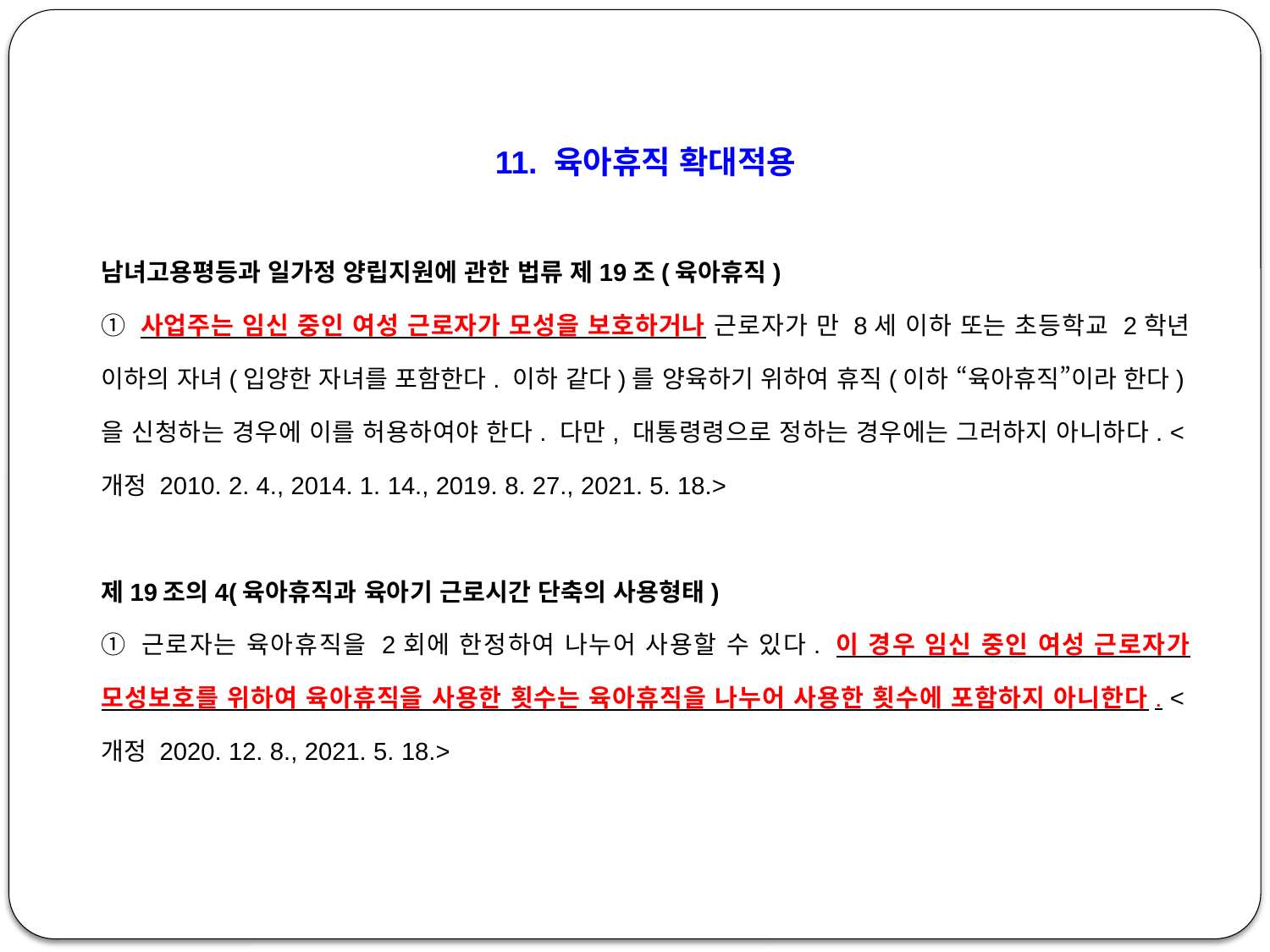

11. 육아휴직 확대적용

남녀고용평등과 일가정 양립지원에 관한 법류 제19조(육아휴직)
① 사업주는 임신 중인 여성 근로자가 모성을 보호하거나 근로자가 만 8세 이하 또는 초등학교 2학년 이하의 자녀(입양한 자녀를 포함한다. 이하 같다)를 양육하기 위하여 휴직(이하 “육아휴직”이라 한다)을 신청하는 경우에 이를 허용하여야 한다. 다만, 대통령령으로 정하는 경우에는 그러하지 아니하다. <개정 2010. 2. 4., 2014. 1. 14., 2019. 8. 27., 2021. 5. 18.>

제19조의4(육아휴직과 육아기 근로시간 단축의 사용형태)
① 근로자는 육아휴직을 2회에 한정하여 나누어 사용할 수 있다. 이 경우 임신 중인 여성 근로자가 모성보호를 위하여 육아휴직을 사용한 횟수는 육아휴직을 나누어 사용한 횟수에 포함하지 아니한다. <개정 2020. 12. 8., 2021. 5. 18.>